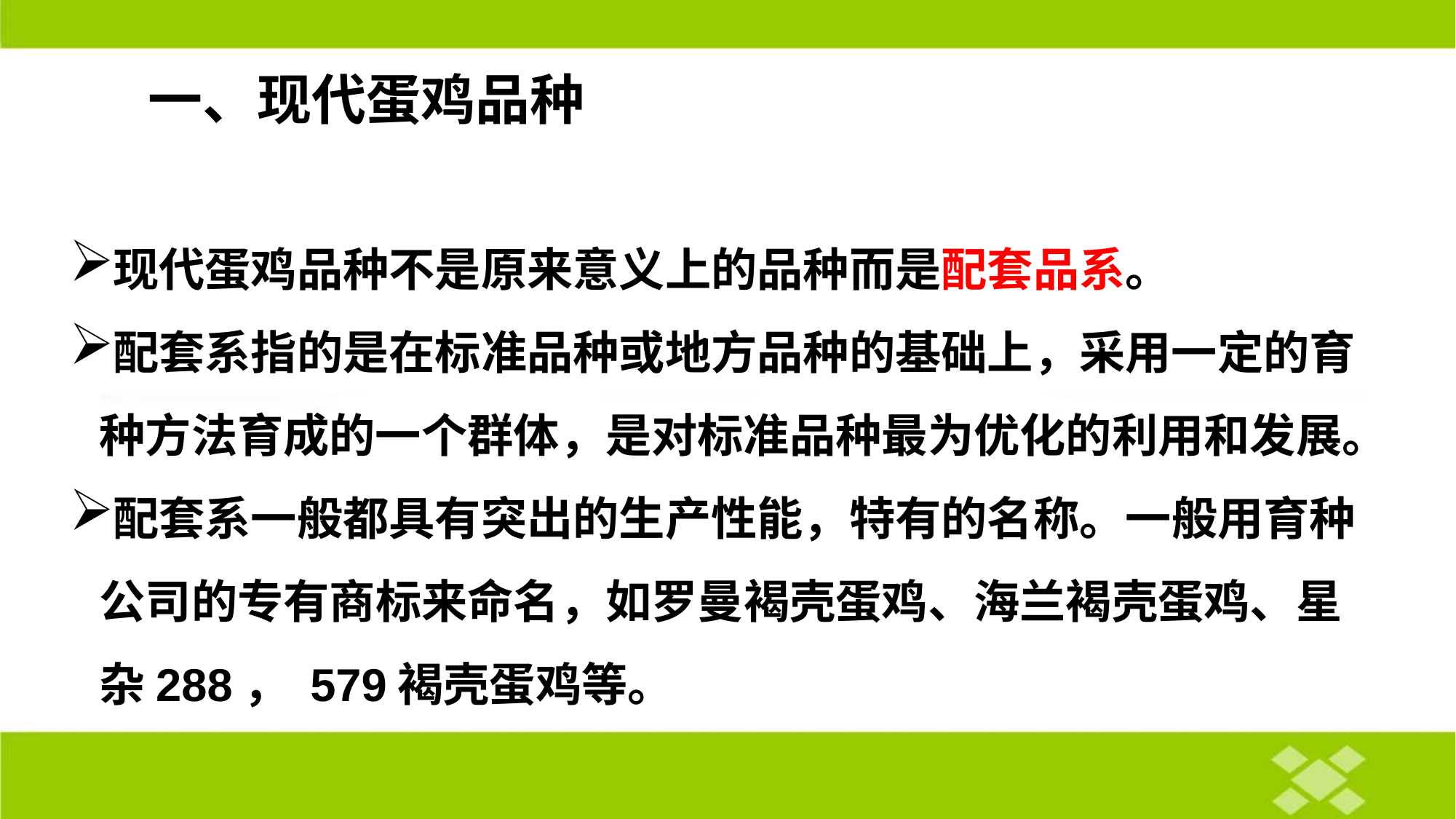

# 一、现代蛋鸡品种
现代蛋鸡品种不是原来意义上的品种而是配套品系。
配套系指的是在标准品种或地方品种的基础上，采用一定的育种方法育成的一个群体，是对标准品种最为优化的利用和发展。
配套系一般都具有突出的生产性能，特有的名称。一般用育种公司的专有商标来命名，如罗曼褐壳蛋鸡、海兰褐壳蛋鸡、星杂288， 579褐壳蛋鸡等。